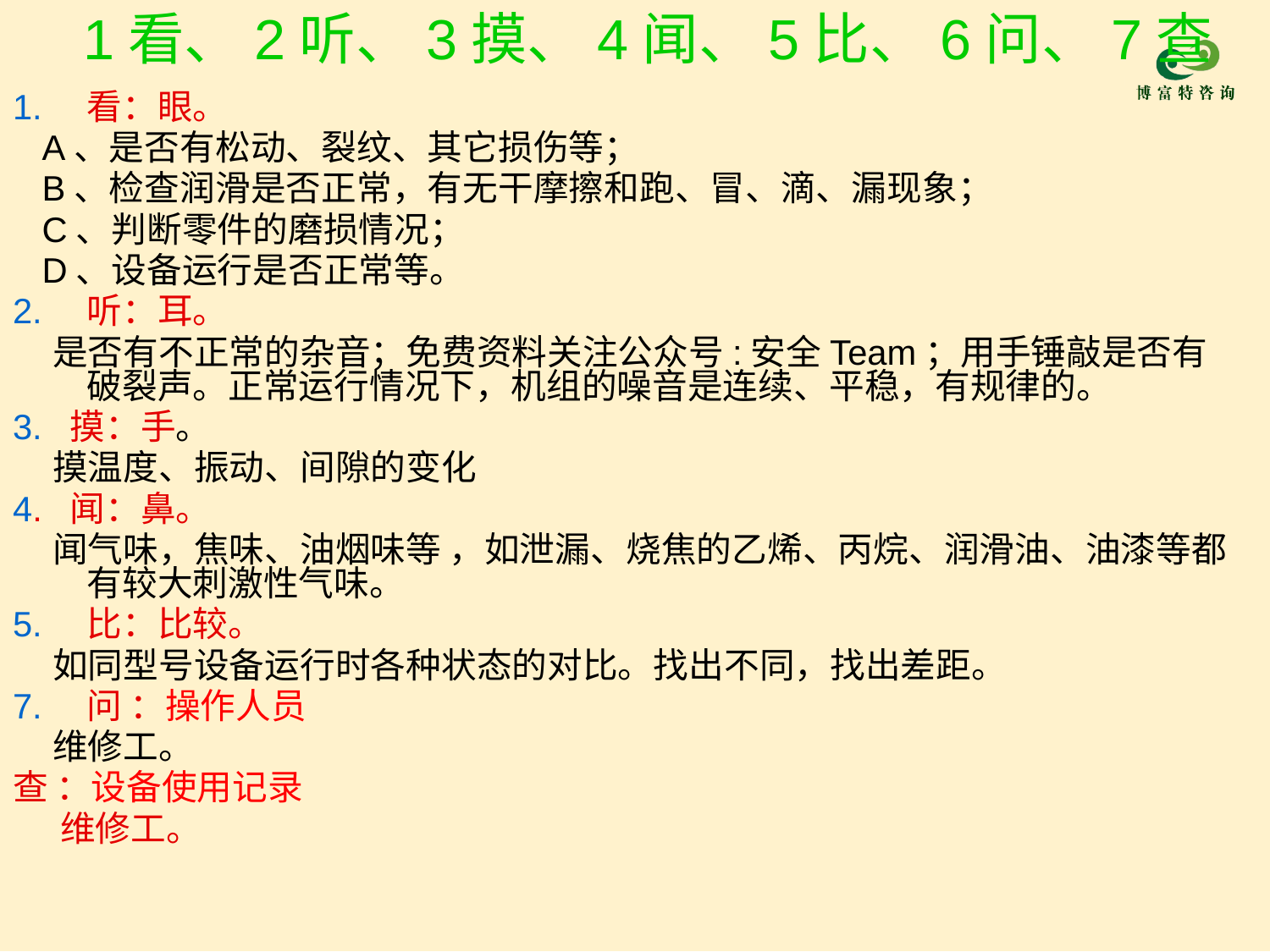

# 1看、2听、3摸、4闻、5比、6问、7查
看：眼。
   A、是否有松动、裂纹、其它损伤等；
   B、检查润滑是否正常，有无干摩擦和跑、冒、滴、漏现象；
   C、判断零件的磨损情况；
   D、设备运行是否正常等。
听：耳。
    是否有不正常的杂音；免费资料关注公众号:安全Team；用手锤敲是否有破裂声。正常运行情况下，机组的噪音是连续、平稳，有规律的。
3.  摸：手。
    摸温度、振动、间隙的变化
4.  闻：鼻。
    闻气味，焦味、油烟味等 ，如泄漏、烧焦的乙烯、丙烷、润滑油、油漆等都有较大刺激性气味。
比：比较。
    如同型号设备运行时各种状态的对比。找出不同，找出差距。
问 ：操作人员
    维修工。
查 ：设备使用记录
     维修工。
42